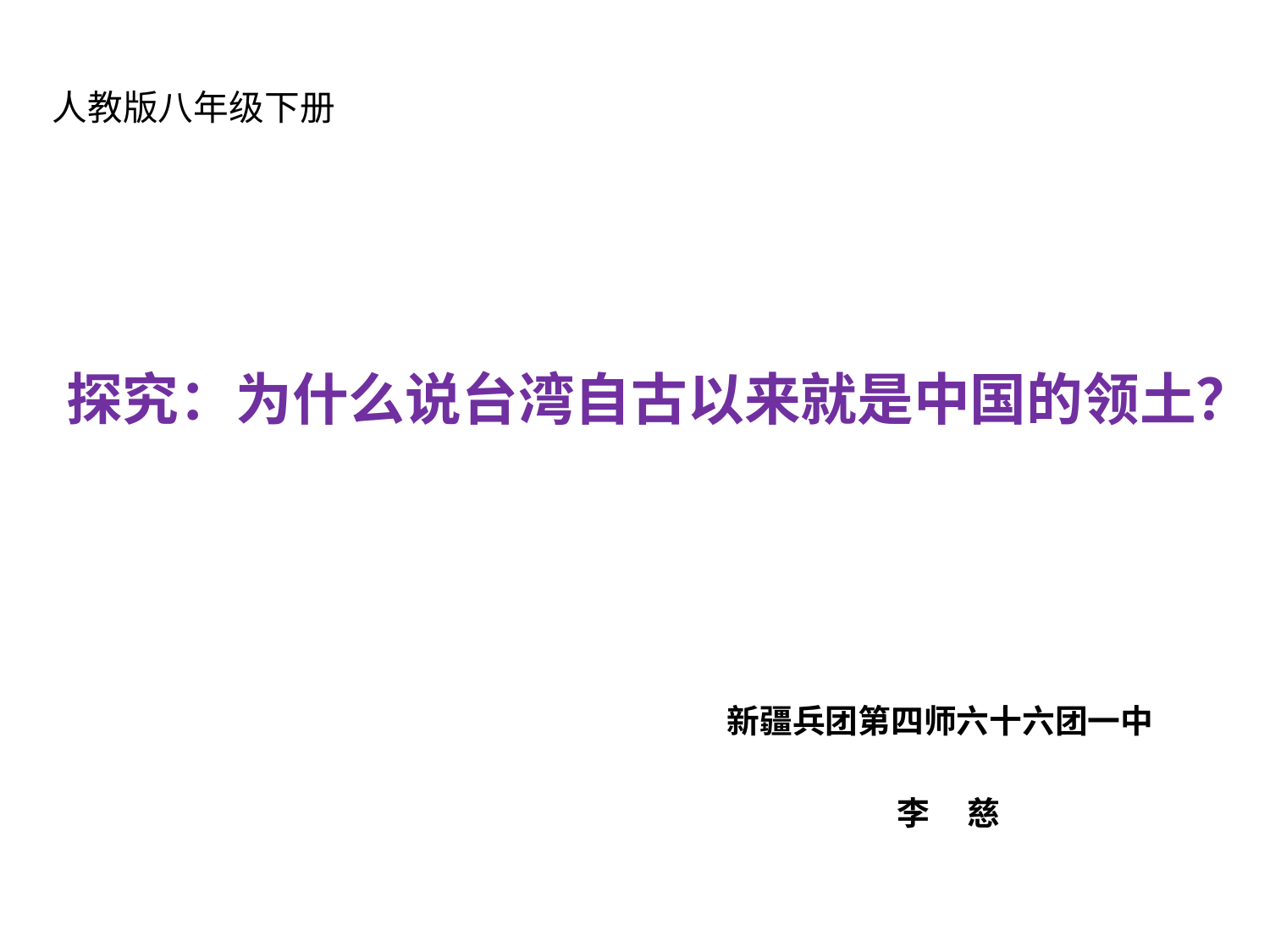

人教版八年级下册
# 探究：为什么说台湾自古以来就是中国的领土？
新疆兵团第四师六十六团一中

                      李     慈